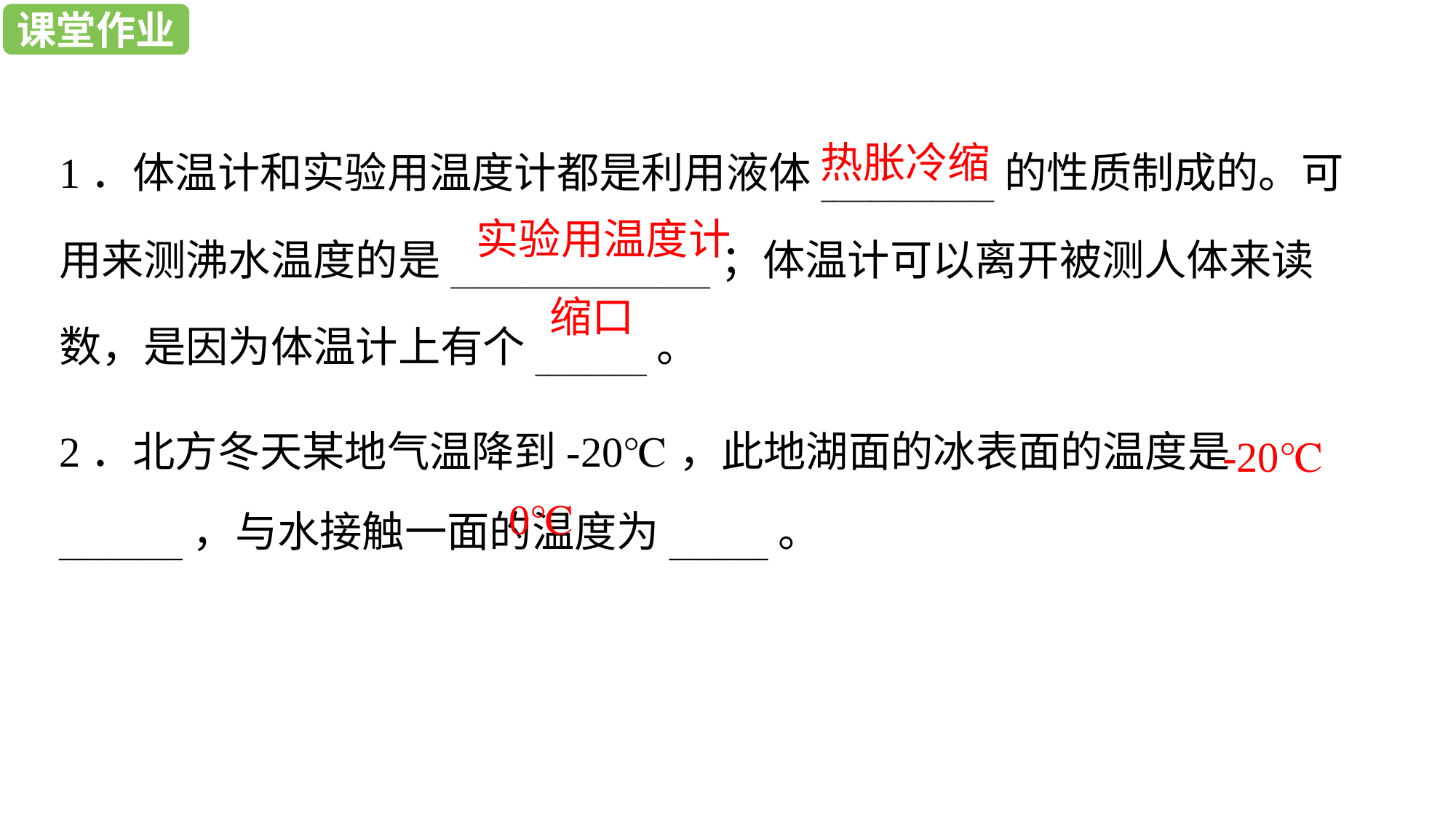

课堂作业
1．体温计和实验用温度计都是利用液体______________的性质制成的。可用来测沸水温度的是_____________________；体温计可以离开被测人体来读数，是因为体温计上有个_________。
热胀冷缩
实验用温度计
缩口
2．北方冬天某地气温降到-20℃，此地湖面的冰表面的温度是__________，与水接触一面的温度为________。
-20℃
0℃